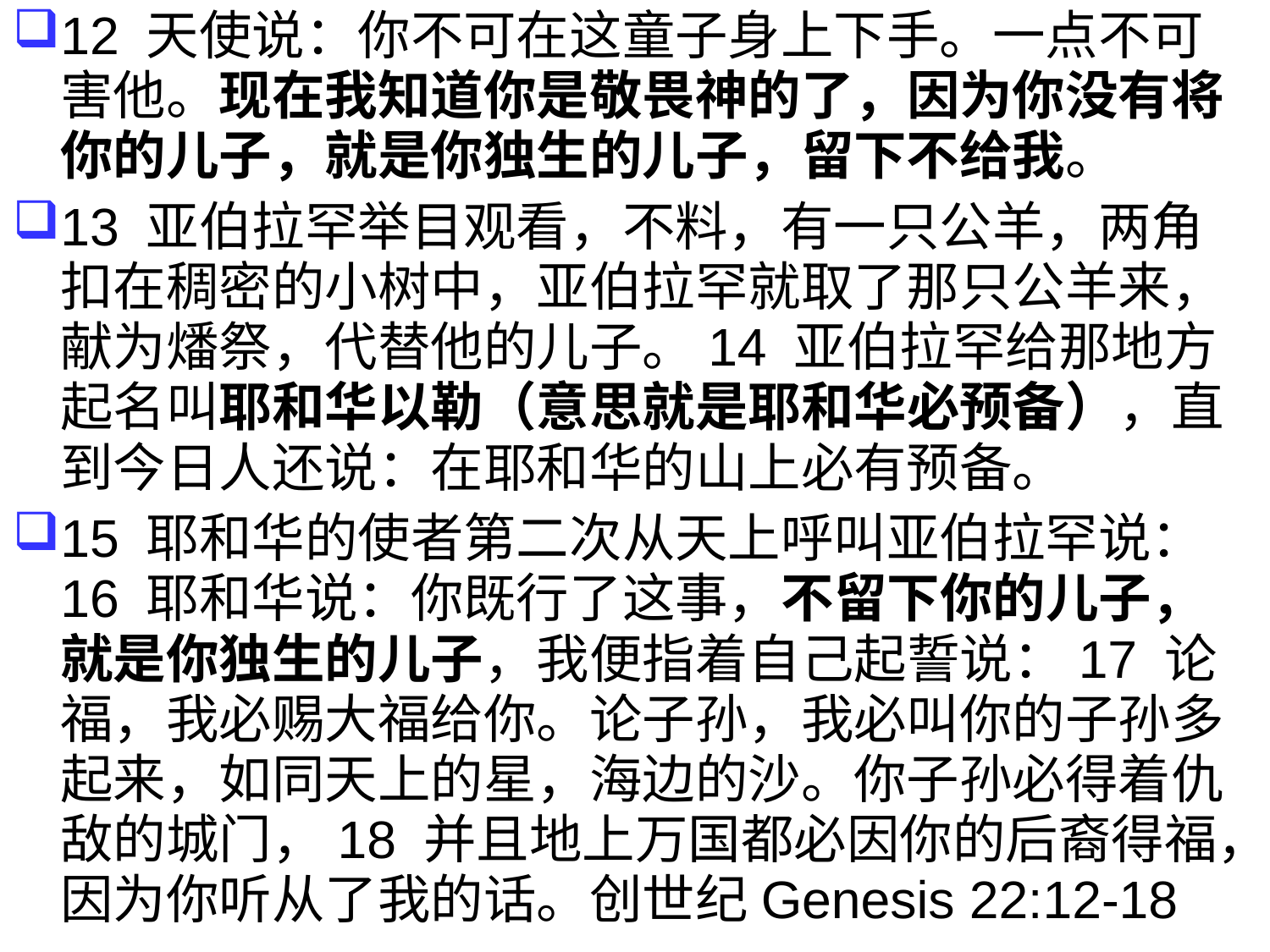

12 天使说：你不可在这童子身上下手。一点不可害他。现在我知道你是敬畏神的了，因为你没有将你的儿子，就是你独生的儿子，留下不给我。
13 亚伯拉罕举目观看，不料，有一只公羊，两角扣在稠密的小树中，亚伯拉罕就取了那只公羊来，献为燔祭，代替他的儿子。14 亚伯拉罕给那地方起名叫耶和华以勒（意思就是耶和华必预备），直到今日人还说：在耶和华的山上必有预备。
15 耶和华的使者第二次从天上呼叫亚伯拉罕说：16 耶和华说：你既行了这事，不留下你的儿子，就是你独生的儿子，我便指着自己起誓说：17 论福，我必赐大福给你。论子孙，我必叫你的子孙多起来，如同天上的星，海边的沙。你子孙必得着仇敌的城门，18 并且地上万国都必因你的后裔得福，因为你听从了我的话。创世纪Genesis 22:12-18